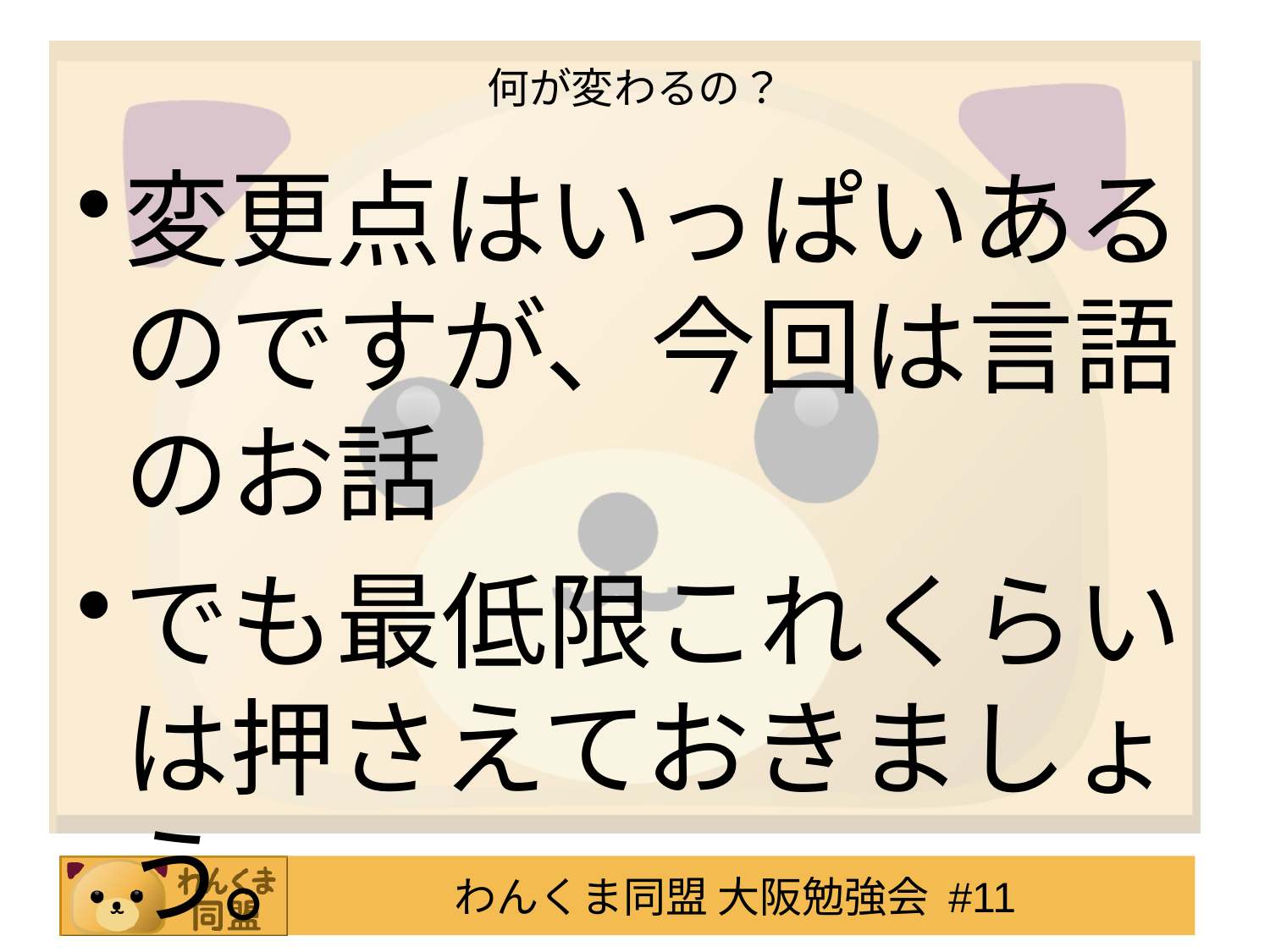

# 何が変わるの？
変更点はいっぱいあるのですが、今回は言語のお話
でも最低限これくらいは押さえておきましょう。